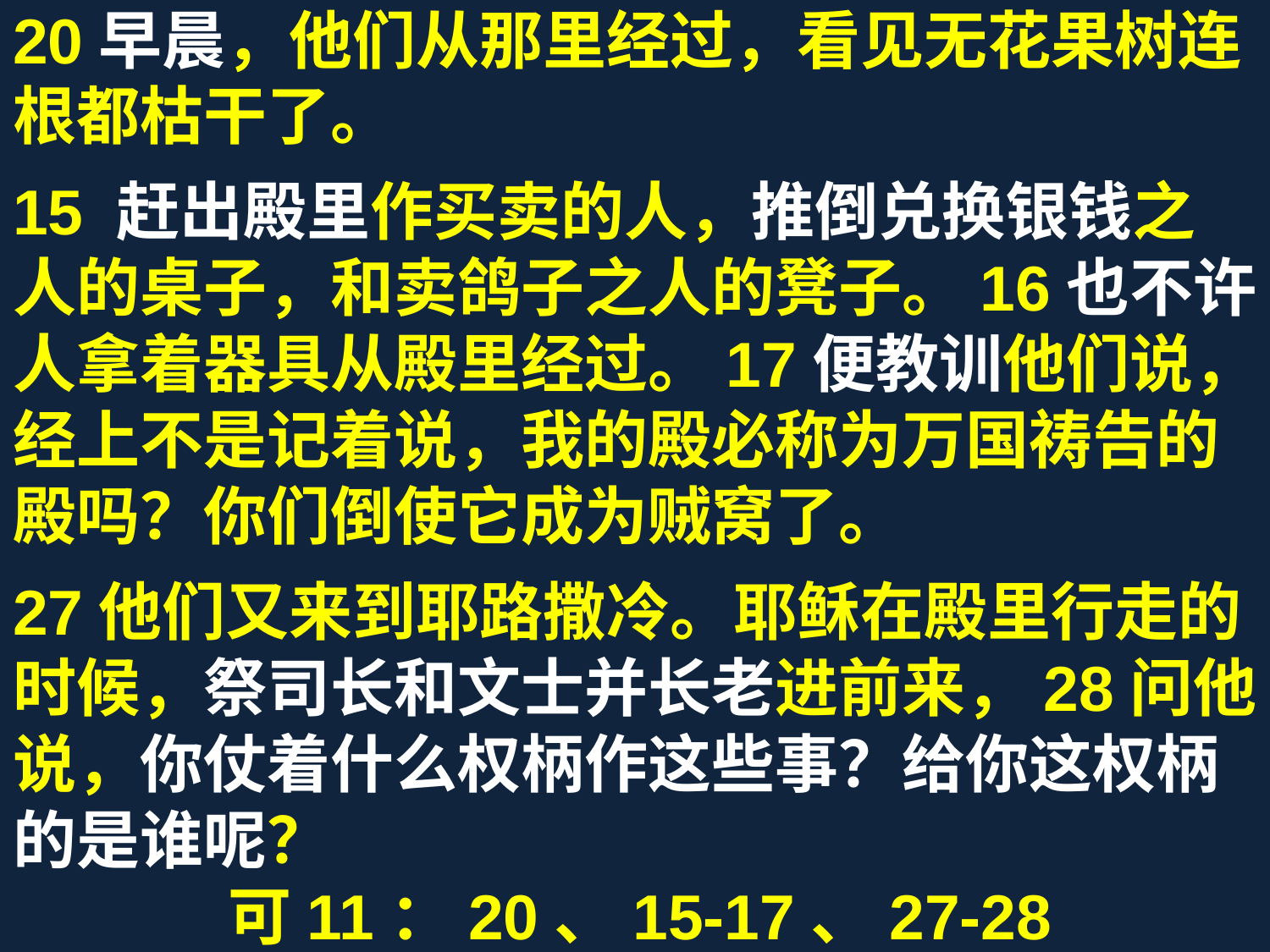

20早晨，他们从那里经过，看见无花果树连根都枯干了。
15 赶出殿里作买卖的人，推倒兑换银钱之人的桌子，和卖鸽子之人的凳子。16也不许人拿着器具从殿里经过。17便教训他们说，经上不是记着说，我的殿必称为万国祷告的殿吗？你们倒使它成为贼窝了。
27他们又来到耶路撒冷。耶稣在殿里行走的时候，祭司长和文士并长老进前来，28问他说，你仗着什么权柄作这些事？给你这权柄的是谁呢？
               可11：20、15-17、27-28